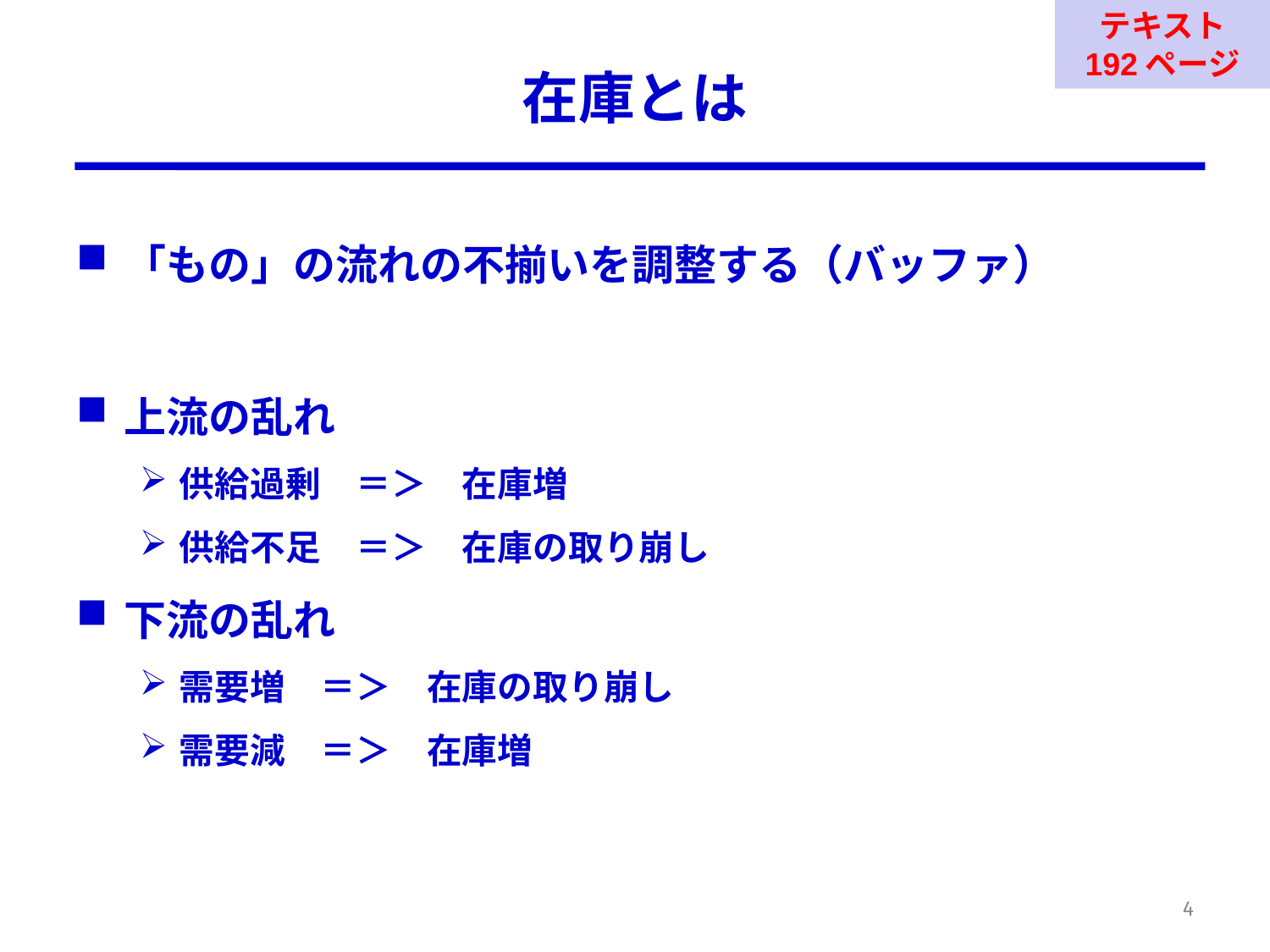

テキスト
192ページ
# 在庫とは
「もの」の流れの不揃いを調整する（バッファ）

上流の乱れ
供給過剰　＝＞　在庫増
供給不足　＝＞　在庫の取り崩し
下流の乱れ
需要増　＝＞　在庫の取り崩し
需要減　＝＞　在庫増
4